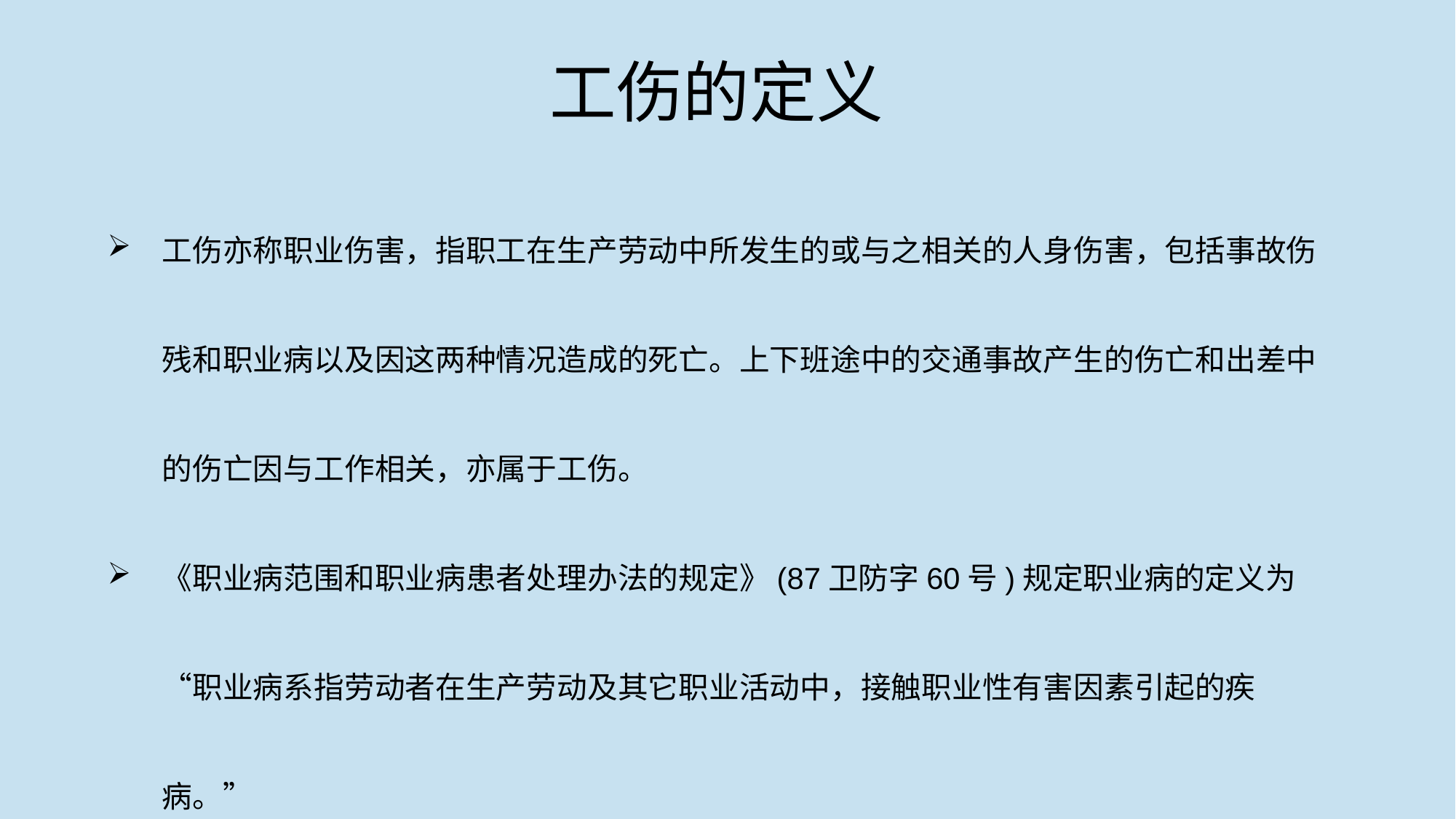

工伤的定义
工伤亦称职业伤害，指职工在生产劳动中所发生的或与之相关的人身伤害，包括事故伤残和职业病以及因这两种情况造成的死亡。上下班途中的交通事故产生的伤亡和出差中的伤亡因与工作相关，亦属于工伤。
《职业病范围和职业病患者处理办法的规定》(87卫防字60号)规定职业病的定义为“职业病系指劳动者在生产劳动及其它职业活动中，接触职业性有害因素引起的疾病。”